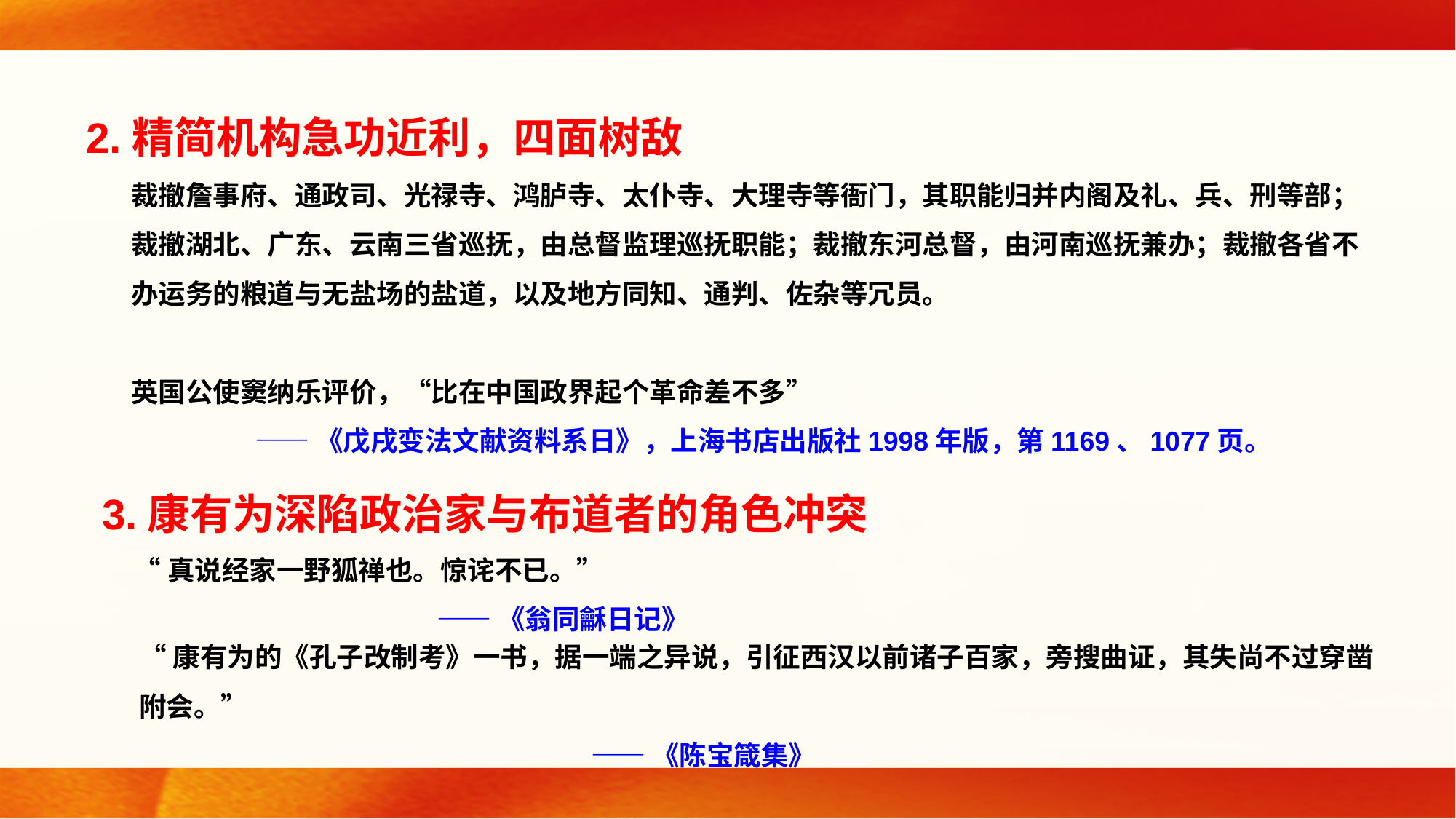

2.精简机构急功近利，四面树敌
裁撤詹事府、通政司、光禄寺、鸿胪寺、太仆寺、大理寺等衙门，其职能归并内阁及礼、兵、刑等部；裁撤湖北、广东、云南三省巡抚，由总督监理巡抚职能；裁撤东河总督，由河南巡抚兼办；裁撤各省不办运务的粮道与无盐场的盐道，以及地方同知、通判、佐杂等冗员。

英国公使窦纳乐评价，“比在中国政界起个革命差不多”
                    ——《戊戌变法文献资料系日》，上海书店出版社1998年版，第1169、1077页。
3.康有为深陷政治家与布道者的角色冲突
“真说经家一野狐禅也。惊诧不已。”
                                                 ——《翁同龢日记》
“康有为的《孔子改制考》一书，据一端之异说，引征西汉以前诸子百家，旁搜曲证，其失尚不过穿凿附会。”
                                                                         ——《陈宝箴集》